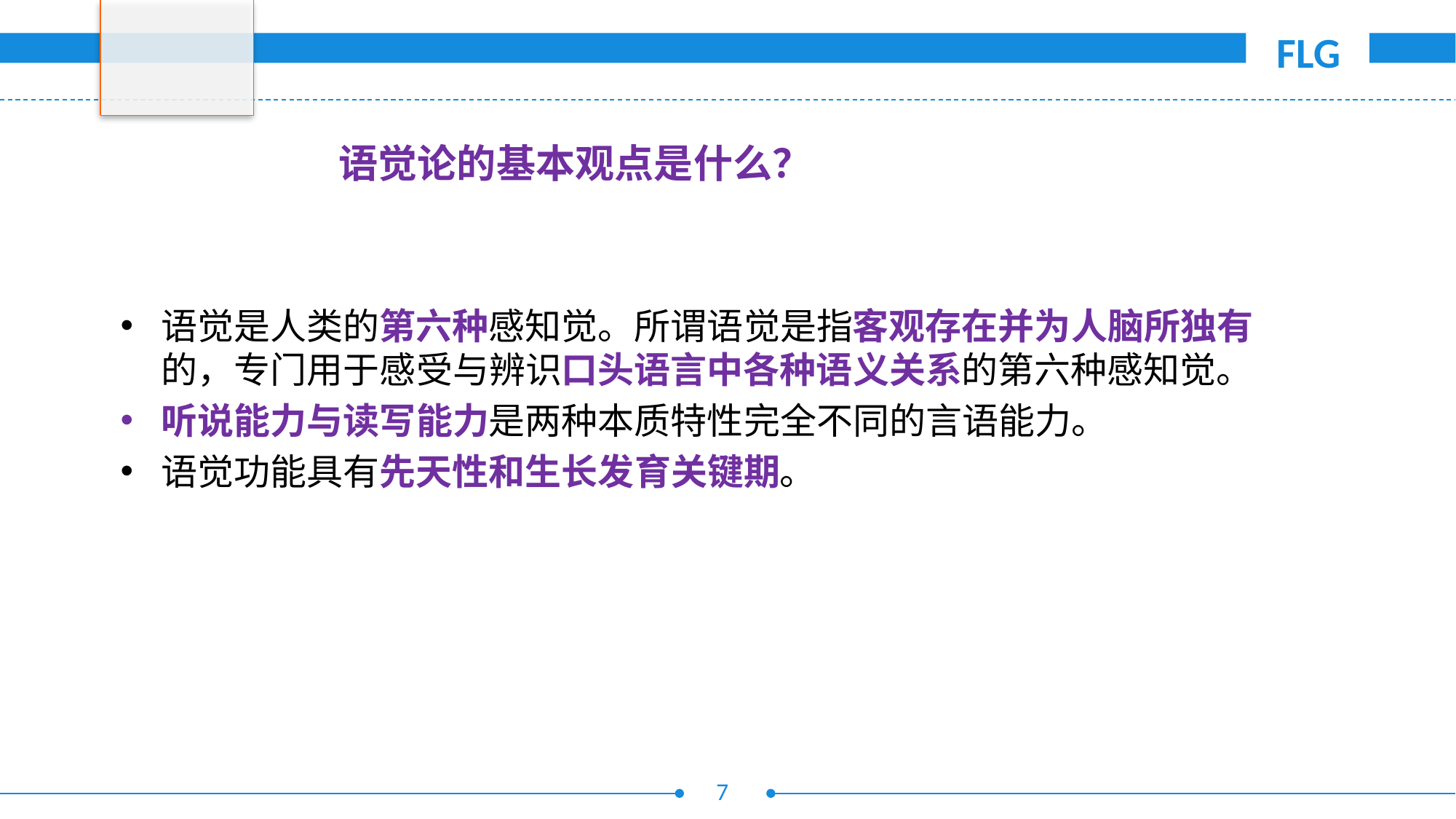

语觉论的基本观点是什么？
语觉是人类的第六种感知觉。所谓语觉是指客观存在并为人脑所独有的，专门用于感受与辨识口头语言中各种语义关系的第六种感知觉。
听说能力与读写能力是两种本质特性完全不同的言语能力。
语觉功能具有先天性和生长发育关键期。